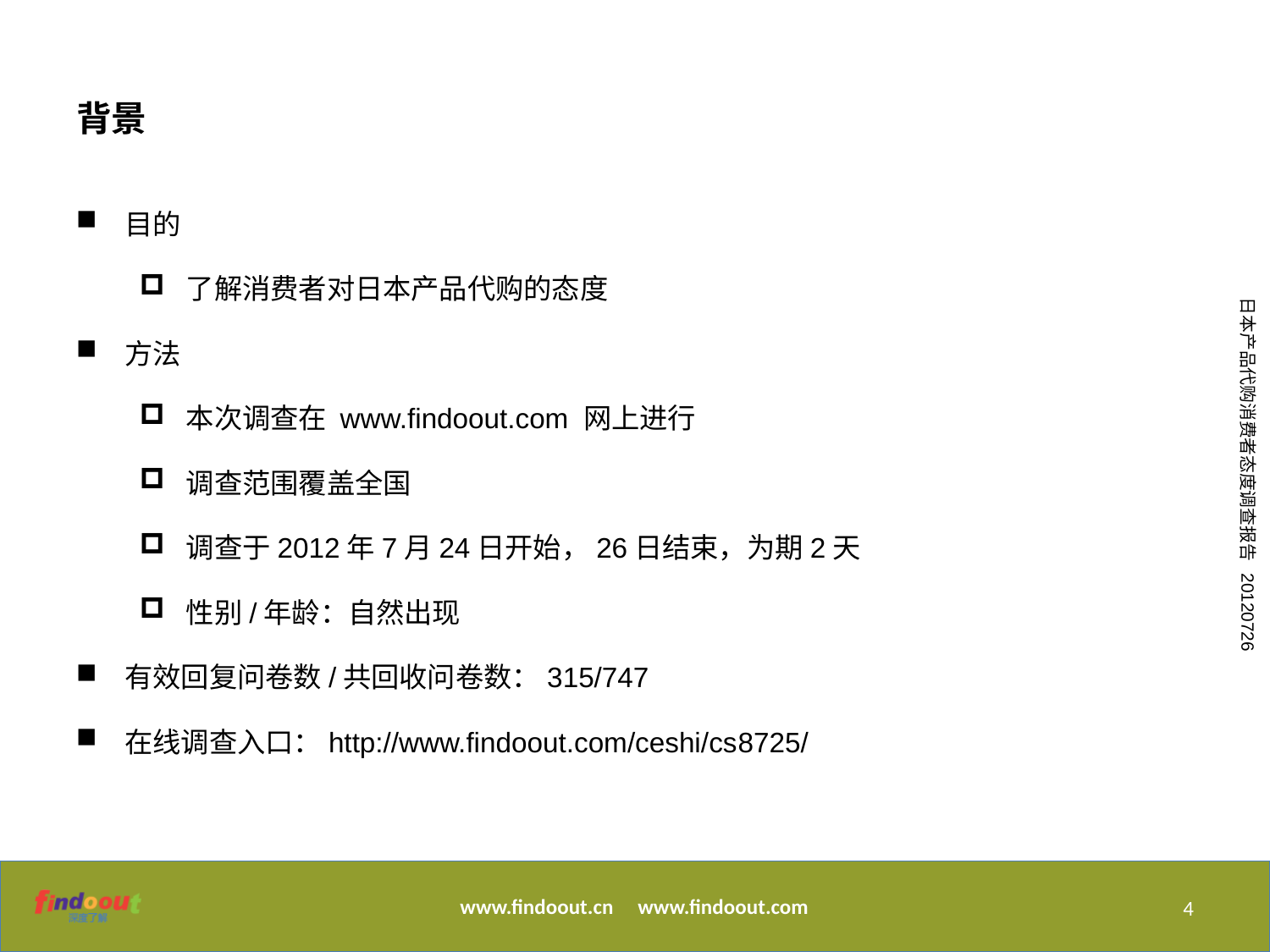

# 背景
目的
了解消费者对日本产品代购的态度
方法
本次调查在 www.findoout.com 网上进行
调查范围覆盖全国
调查于2012年7月24日开始，26日结束，为期2天
性别/年龄：自然出现
有效回复问卷数/共回收问卷数：315/747
在线调查入口：http://www.findoout.com/ceshi/cs8725/
4